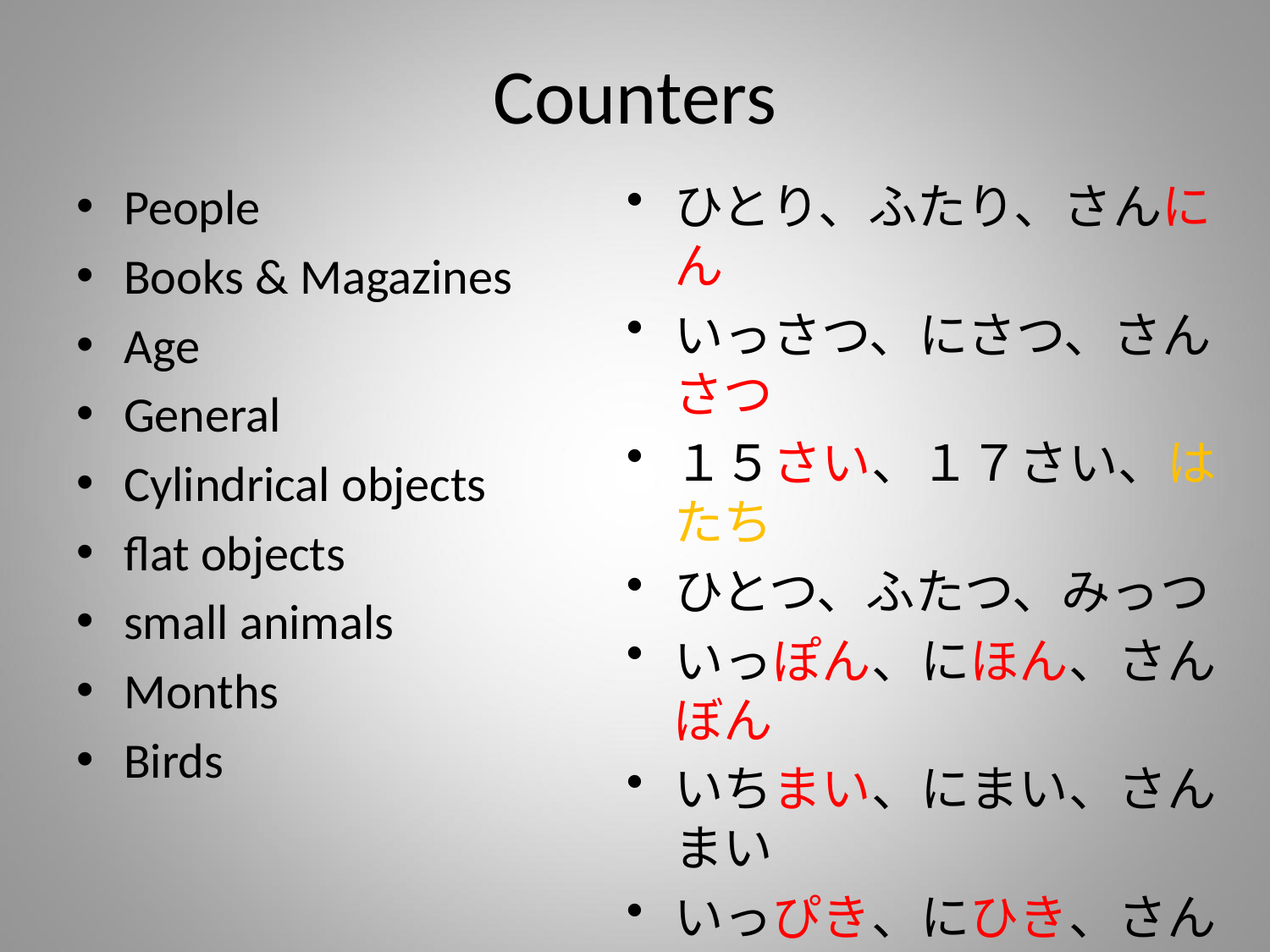

# Counters
People
Books & Magazines
Age
General
Cylindrical objects
flat objects
small animals
Months
Birds
ひとり、ふたり、さんにん
いっさつ、にさつ、さんさつ
１５さい、１７さい、はたち
ひとつ、ふたつ、みっつ
いっぽん、にほん、さんぼん
いちまい、にまい、さんまい
いっぴき、にひき、さんびき
いちがつ、にがつ、しがつ
いちわ、にわ、さんわ